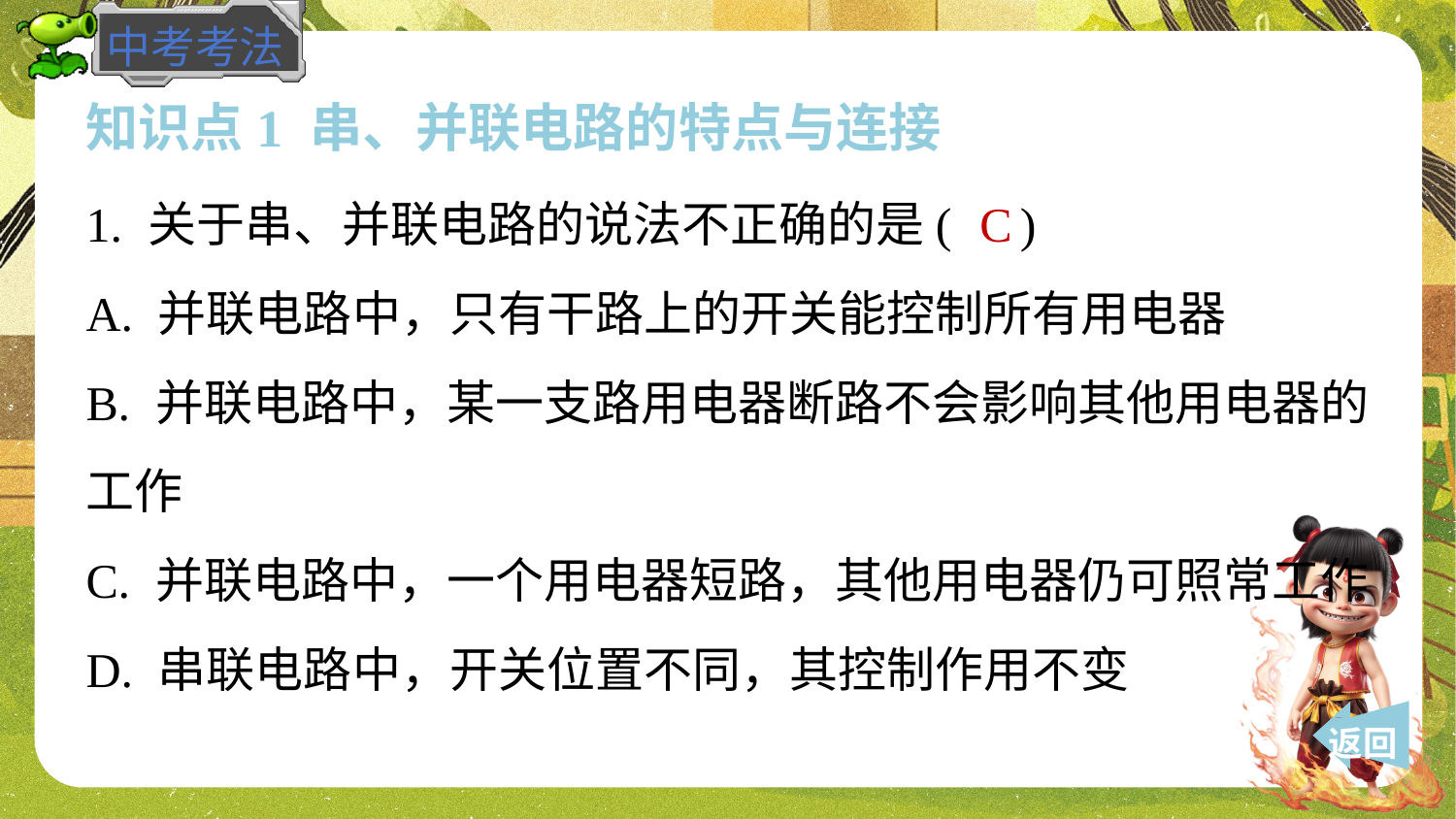

知识点1 串、并联电路的特点与连接
1. 关于串、并联电路的说法不正确的是(     )
C
A. 并联电路中，只有干路上的开关能控制所有用电器
B. 并联电路中，某一支路用电器断路不会影响其他用电器的
工作
C. 并联电路中，一个用电器短路，其他用电器仍可照常工作
D. 串联电路中，开关位置不同，其控制作用不变
 返回